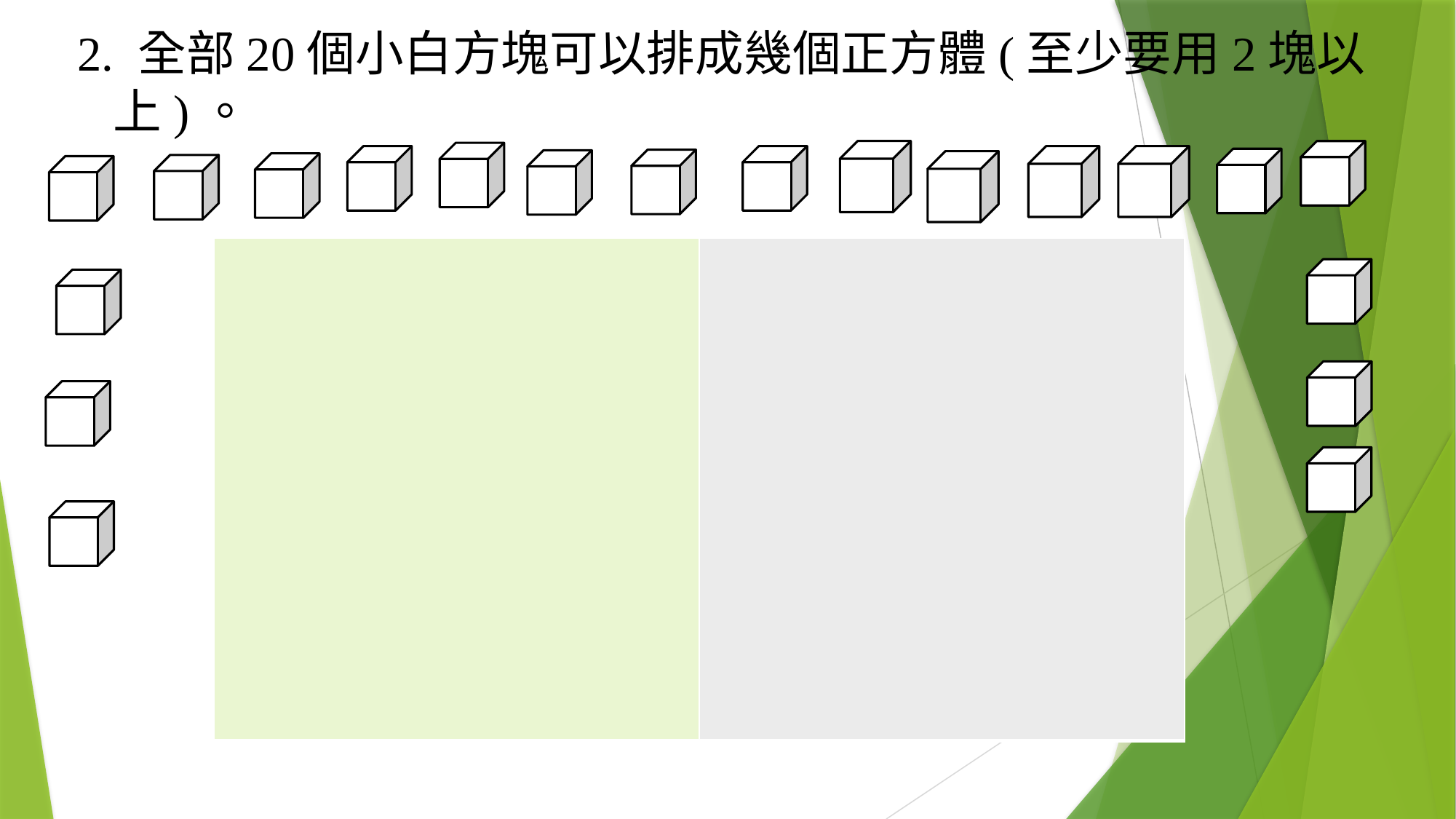

2. 全部20個小白方塊可以排成幾個正方體(至少要用2塊以上)。

|  |  |
| --- | --- |